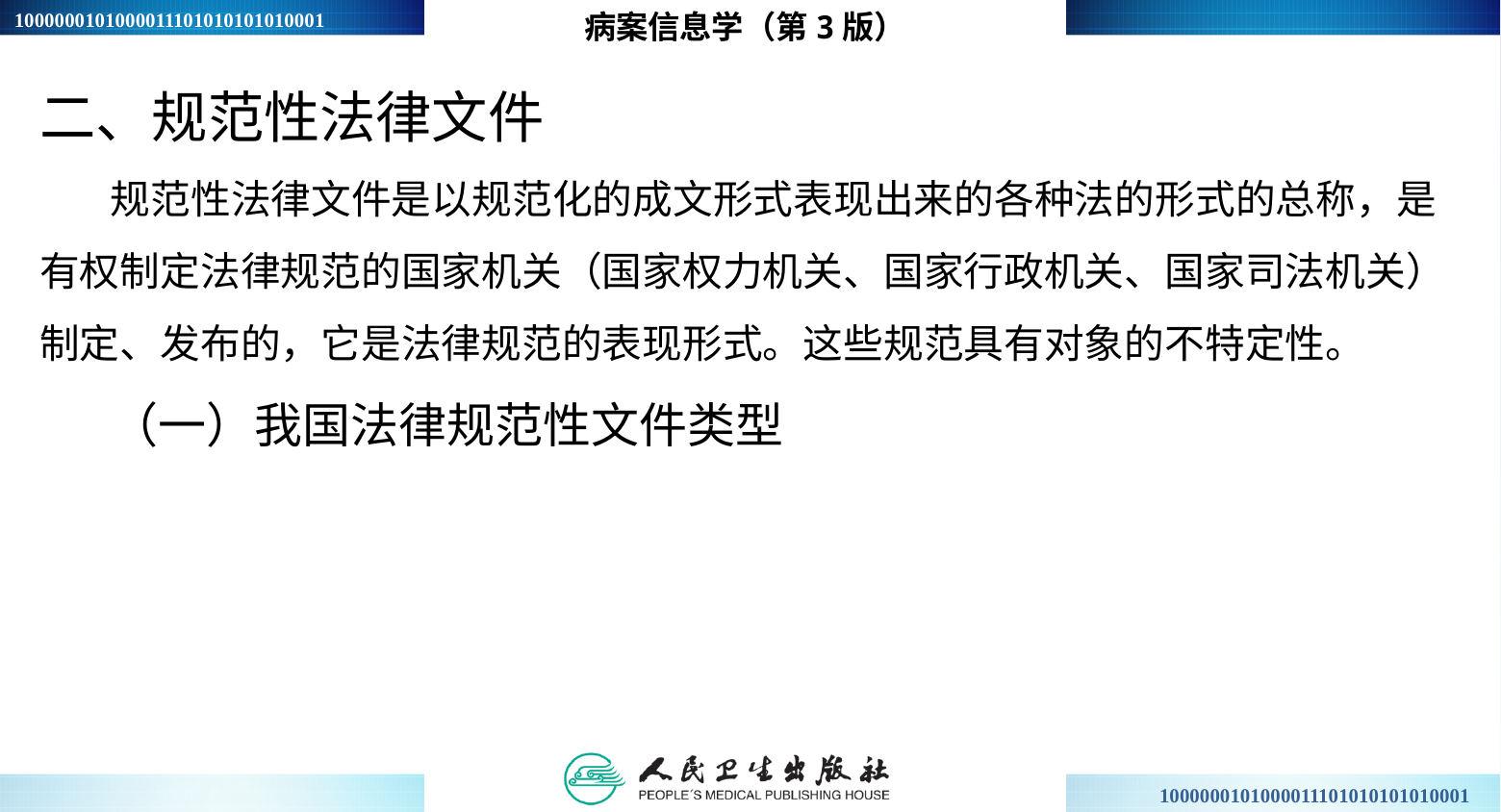

病案信息学（第3版）
二、规范性法律文件
规范性法律文件是以规范化的成文形式表现出来的各种法的形式的总称，是有权制定法律规范的国家机关（国家权力机关、国家行政机关、国家司法机关）制定、发布的，它是法律规范的表现形式。这些规范具有对象的不特定性。
（一）我国法律规范性文件类型